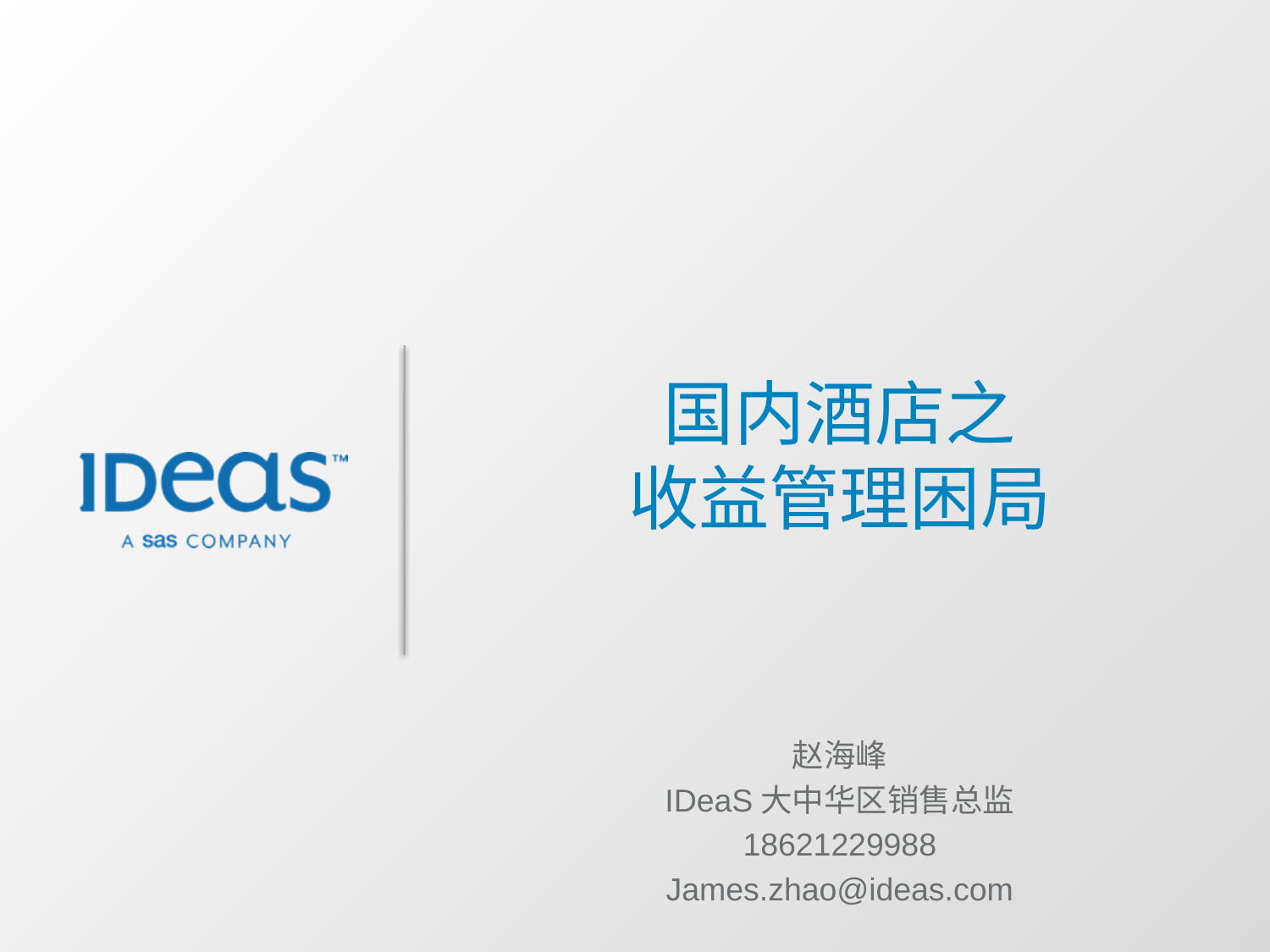

# 国内酒店之 收益管理困局
赵海峰
IDeaS大中华区销售总监
18621229988
James.zhao@ideas.com